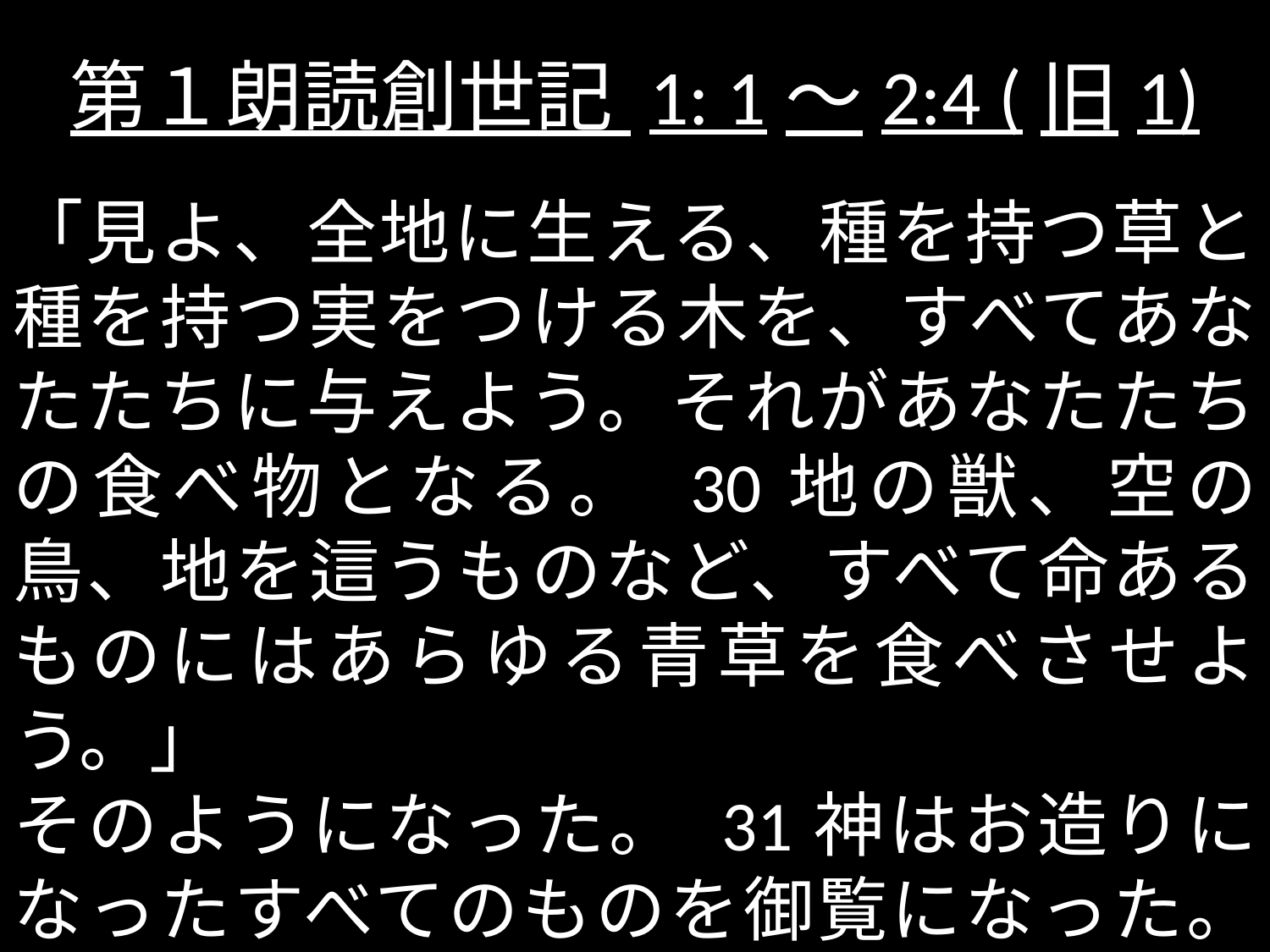

# 第１朗読創世記 1: 1～2:4 (旧1)
「見よ、全地に生える、種を持つ草と種を持つ実をつける木を、すべてあなたたちに与えよう。それがあなたたちの食べ物となる。 30地の獣、空の鳥、地を這うものなど、すべて命あるものにはあらゆる青草を食べさせよう。」
そのようになった。 31神はお造りになったすべてのものを御覧になった。見よ、それは極めて良かった。